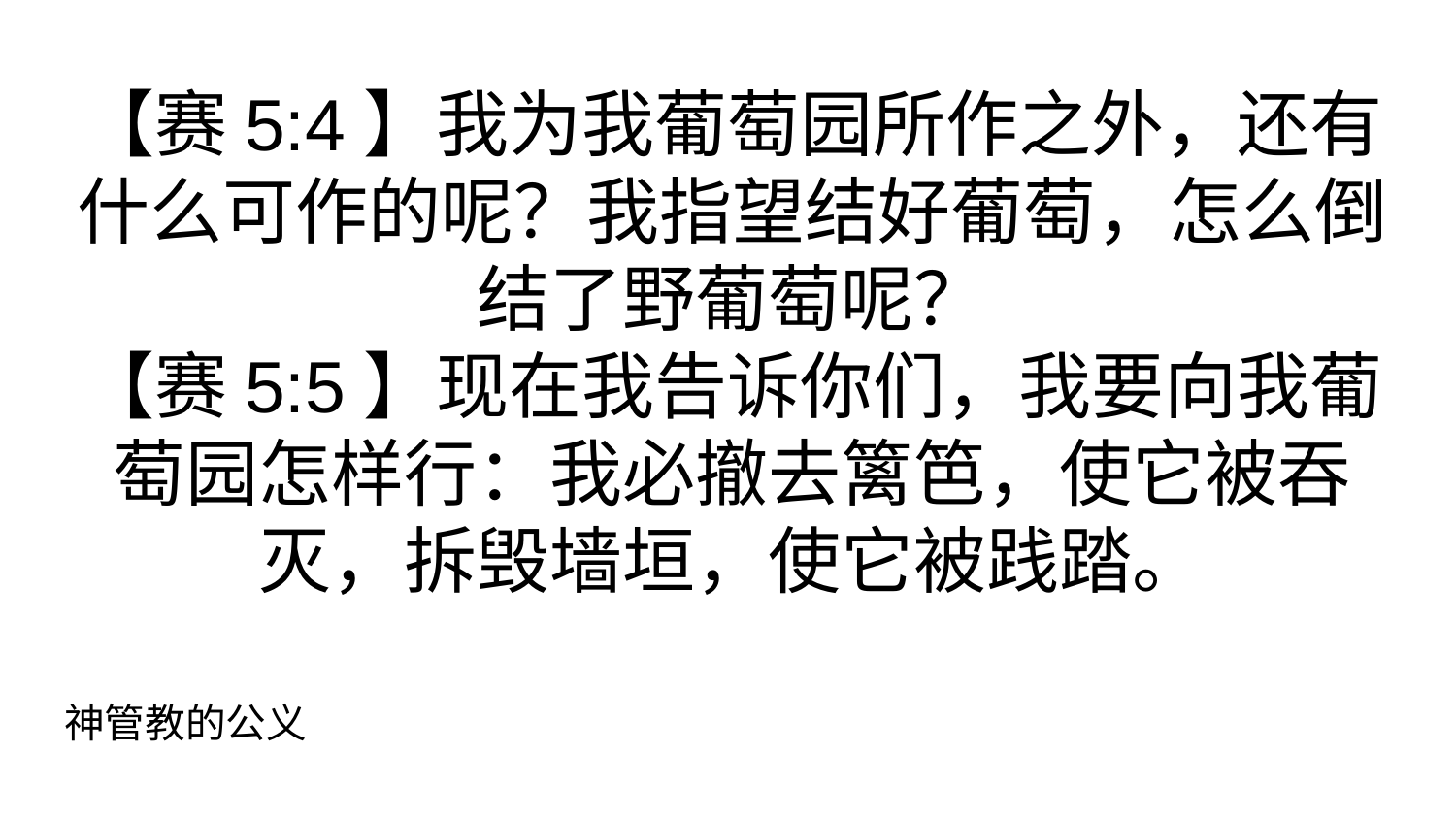

# 【赛5:4】我为我葡萄园所作之外，还有什么可作的呢？我指望结好葡萄，怎么倒结了野葡萄呢？ 【赛5:5】现在我告诉你们，我要向我葡萄园怎样行：我必撤去篱笆，使它被吞灭，拆毁墙垣，使它被践踏。

神管教的公义